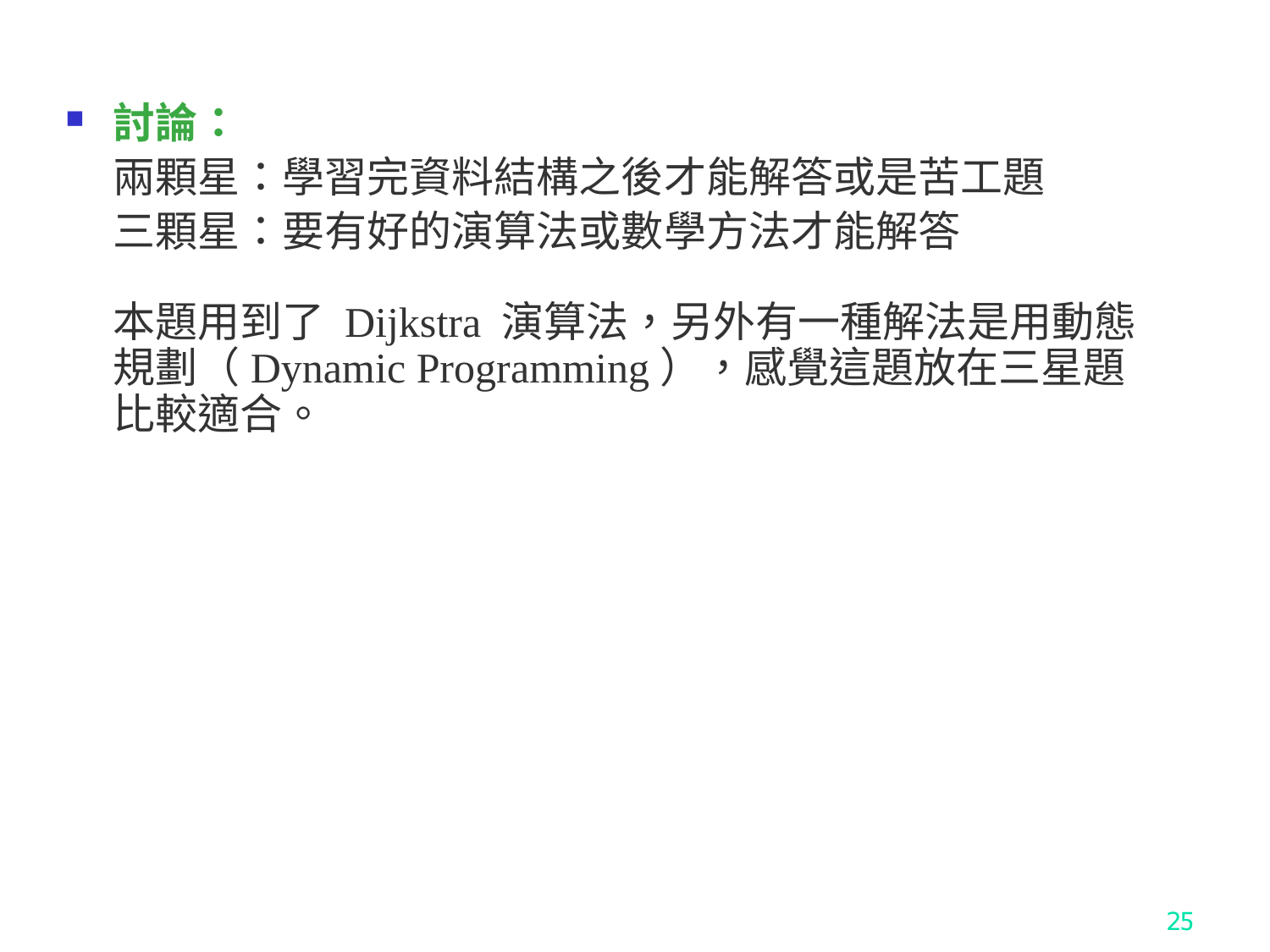

討論：
	兩顆星：學習完資料結構之後才能解答或是苦工題
	三顆星：要有好的演算法或數學方法才能解答
本題用到了 Dijkstra 演算法，另外有一種解法是用動態規劃（Dynamic Programming），感覺這題放在三星題比較適合。
25